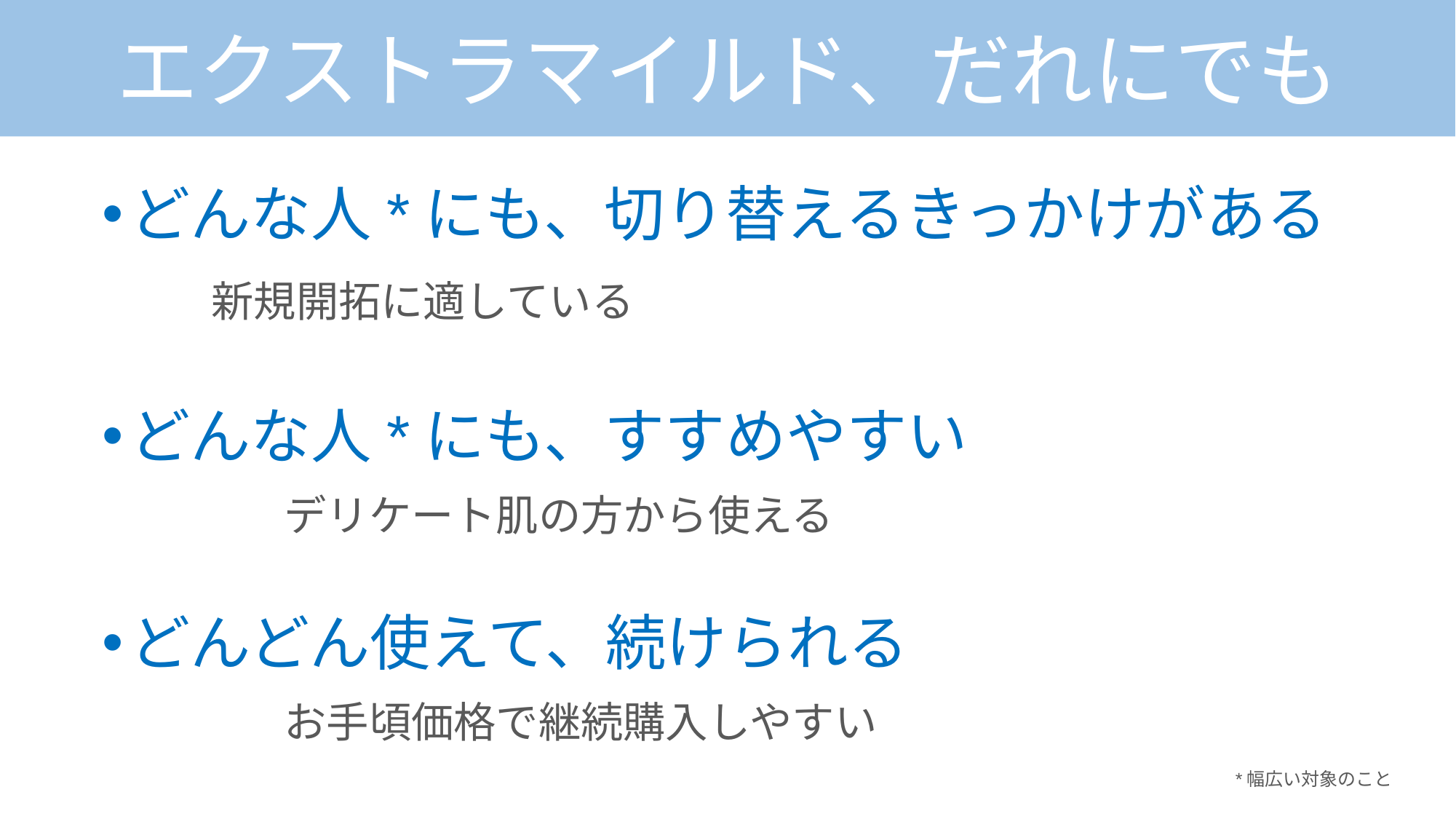

エクストラマイルド、だれにでも
どんな人*にも、切り替えるきっかけがある
	新規開拓に適している

どんな人*にも、すすめやすい
	デリケート肌の方から使える

どんどん使えて、続けられる
	お手頃価格で継続購入しやすい
*幅広い対象のこと